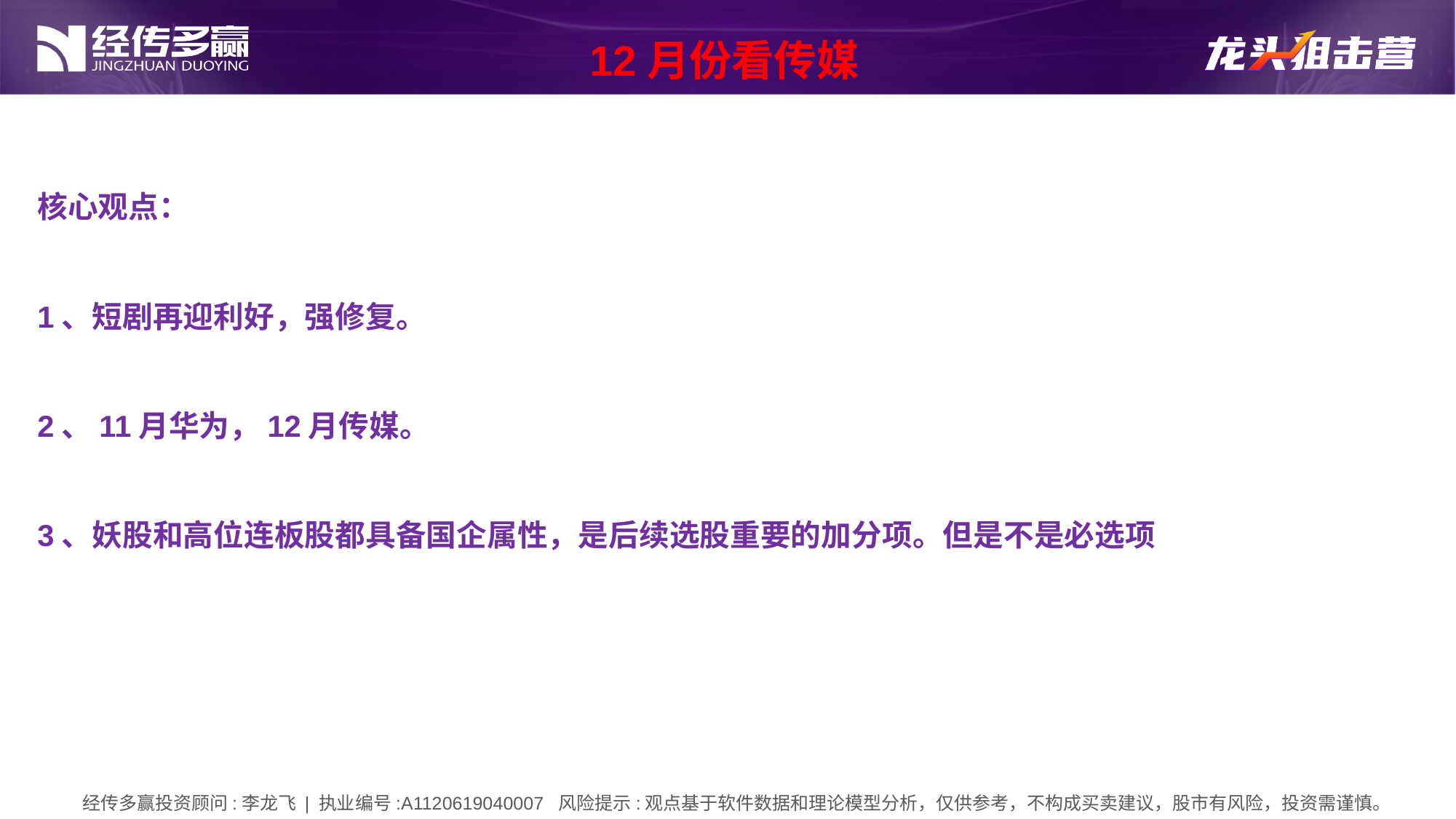

12月份看传媒
核心观点：

1、短剧再迎利好，强修复。

2、11月华为，12月传媒。

3、妖股和高位连板股都具备国企属性，是后续选股重要的加分项。但是不是必选项